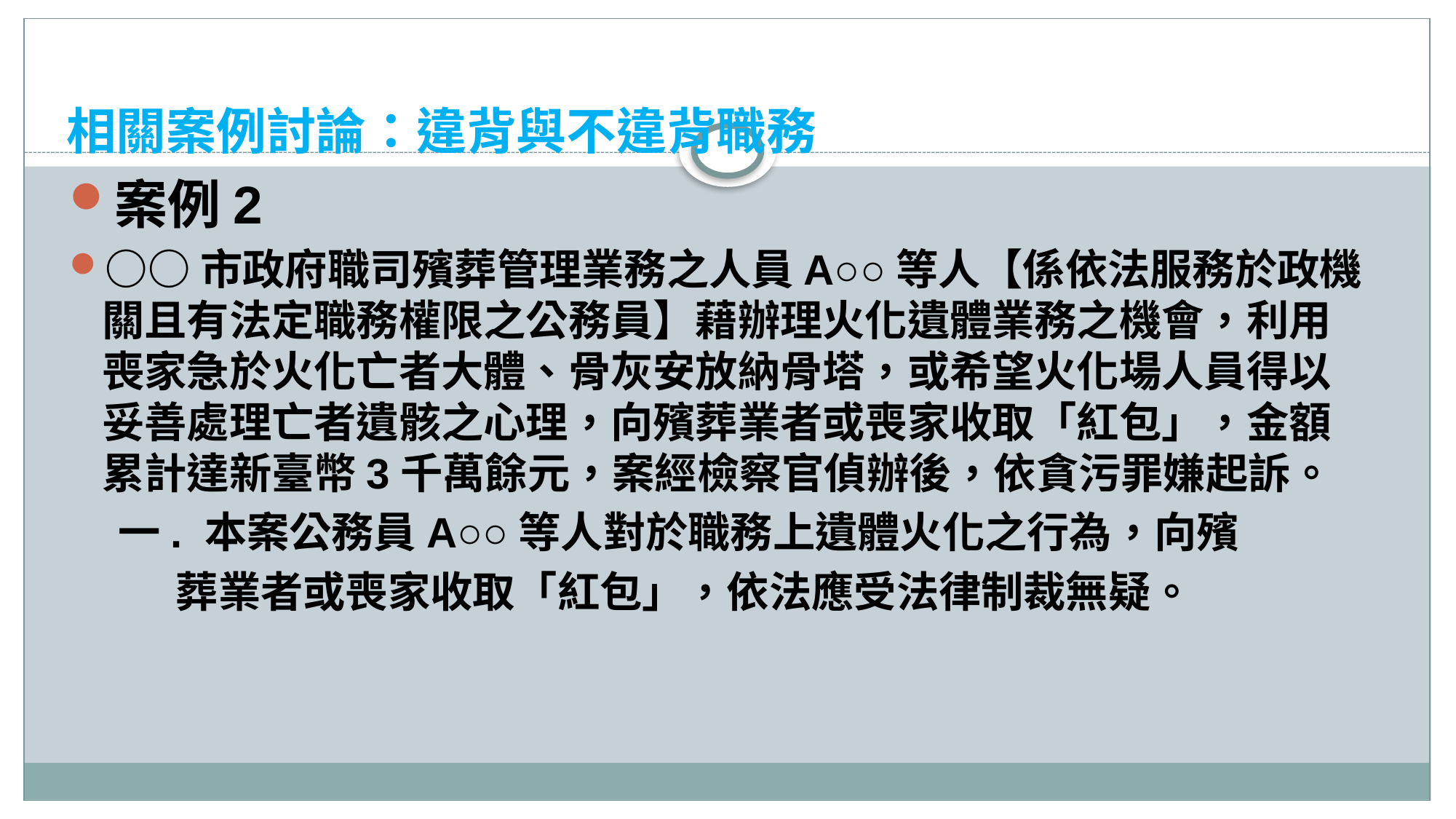

# 相關案例討論：違背與不違背職務
案例2
○○市政府職司殯葬管理業務之人員A○○等人【係依法服務於政機關且有法定職務權限之公務員】藉辦理火化遺體業務之機會，利用喪家急於火化亡者大體、骨灰安放納骨塔，或希望火化場人員得以妥善處理亡者遺骸之心理，向殯葬業者或喪家收取「紅包」，金額累計達新臺幣3千萬餘元，案經檢察官偵辦後，依貪污罪嫌起訴。
    一. 本案公務員A○○等人對於職務上遺體火化之行為，向殯
          葬業者或喪家收取「紅包」，依法應受法律制裁無疑。